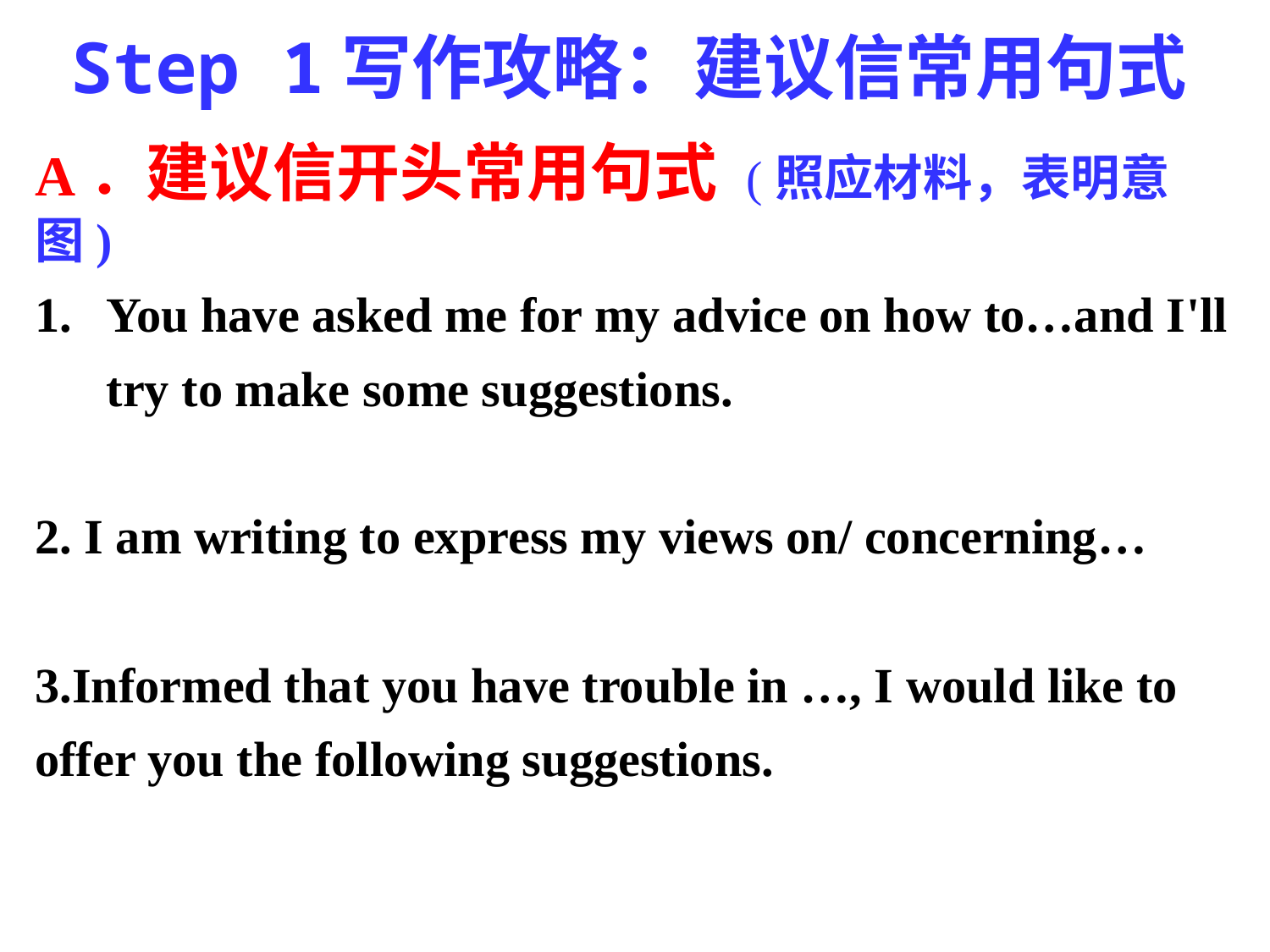

Step 1写作攻略：建议信常用句式
A．建议信开头常用句式 (照应材料，表明意图)
You have asked me for my advice on how to…and I'll try to make some suggestions.

2. I am writing to express my views on/ concerning…

3.Informed that you have trouble in …, I would like to offer you the following suggestions.